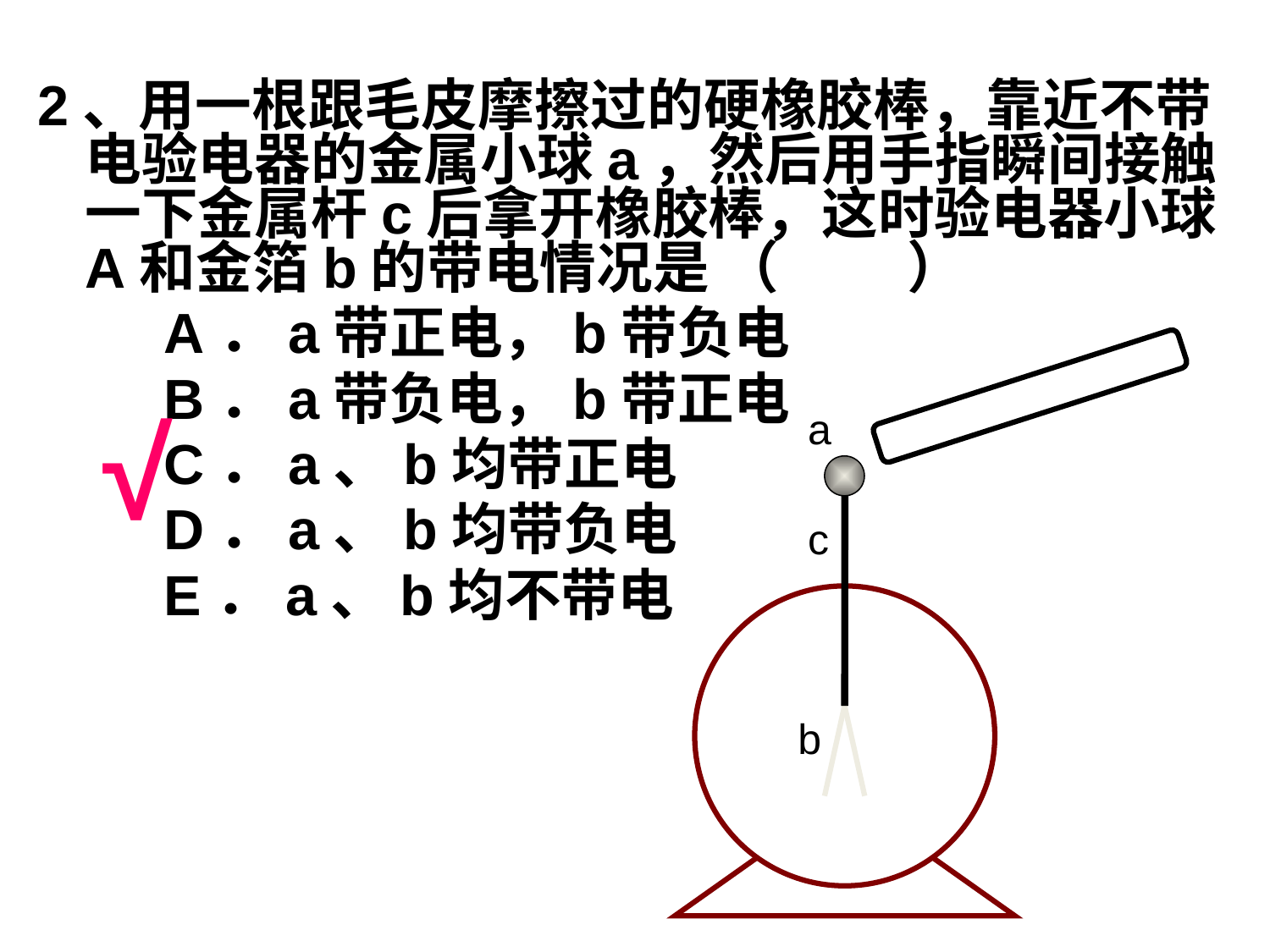

2、用一根跟毛皮摩擦过的硬橡胶棒，靠近不带电验电器的金属小球a，然后用手指瞬间接触一下金属杆c后拿开橡胶棒，这时验电器小球A和金箔b的带电情况是 （          ）
　　A．a带正电，b带负电
　　B．a带负电，b带正电
　　C．a、b均带正电
　　D．a、b均带负电
　　E．a、b均不带电

a

c

b

 √